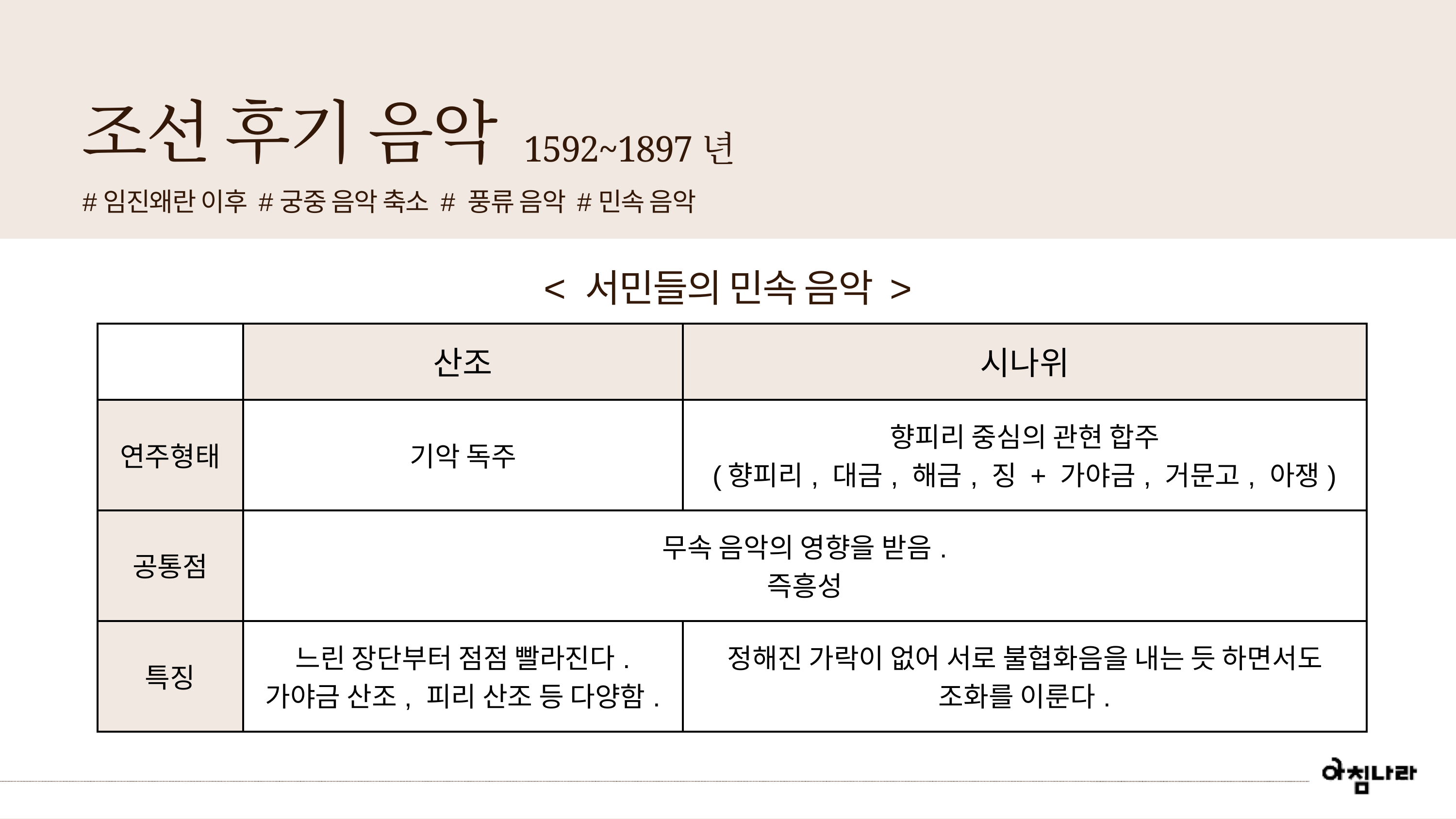

조선 후기 음악
1592~1897년
#임진왜란 이후 #궁중 음악 축소 # 풍류 음악 #민속 음악

< 서민들의 민속 음악 >
|  | 산조 | 시나위 |
| --- | --- | --- |
| 연주형태 | 기악 독주 | 향피리 중심의 관현 합주 (향피리, 대금, 해금, 징 + 가야금, 거문고, 아쟁) |
| 공통점 | 무속 음악의 영향을 받음. 즉흥성 | 무속 음악의 영향을 받음. 즉흥성 |
| 특징 | 느린 장단부터 점점 빨라진다. 가야금 산조, 피리 산조 등 다양함. | 정해진 가락이 없어 서로 불협화음을 내는 듯 하면서도 조화를 이룬다. |